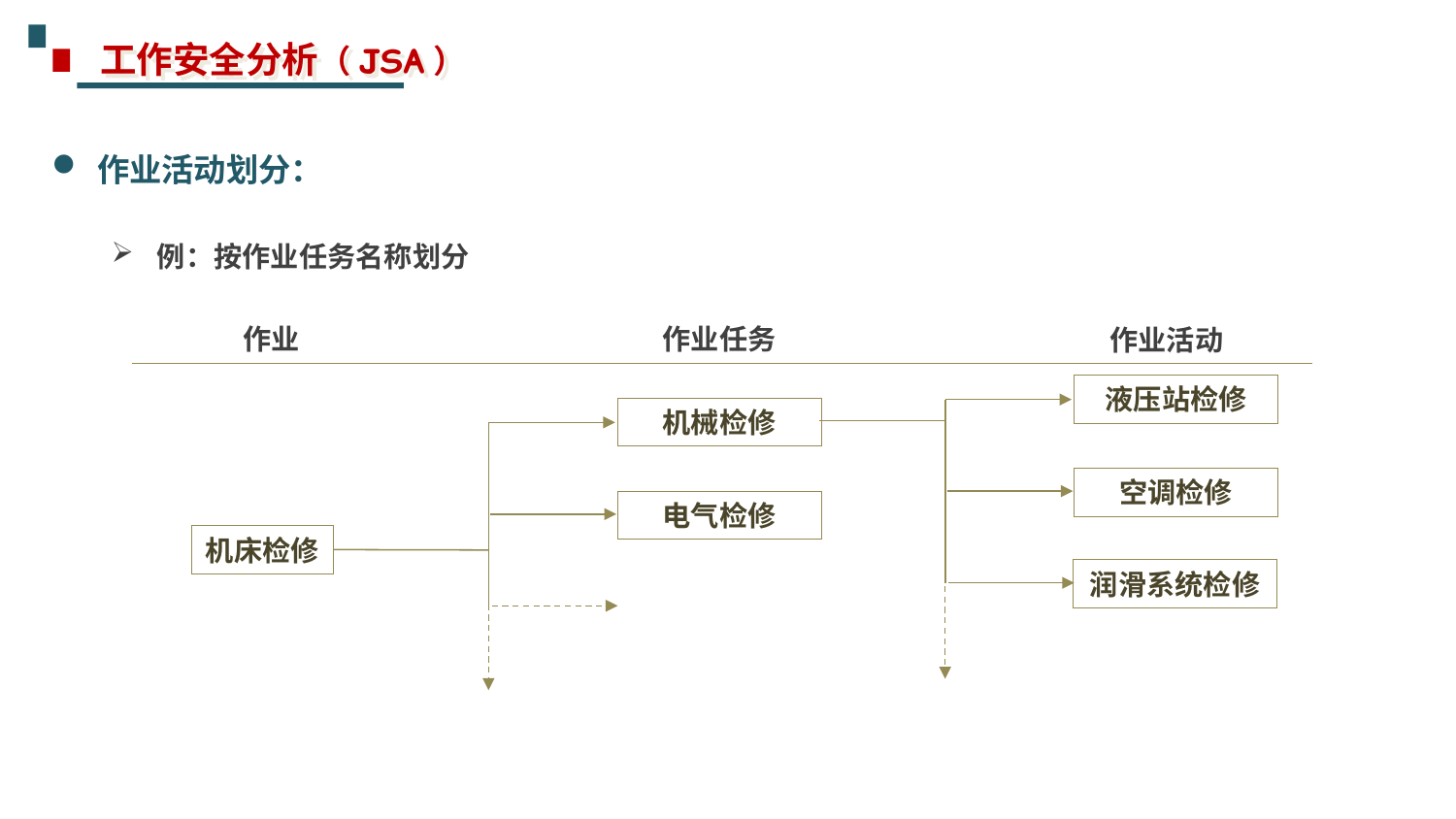

工作安全分析（JSA）

作业活动划分：
例：按作业任务名称划分
作业
作业任务
作业活动
液压站检修
机械检修
空调检修
电气检修
机床检修
润滑系统检修
20